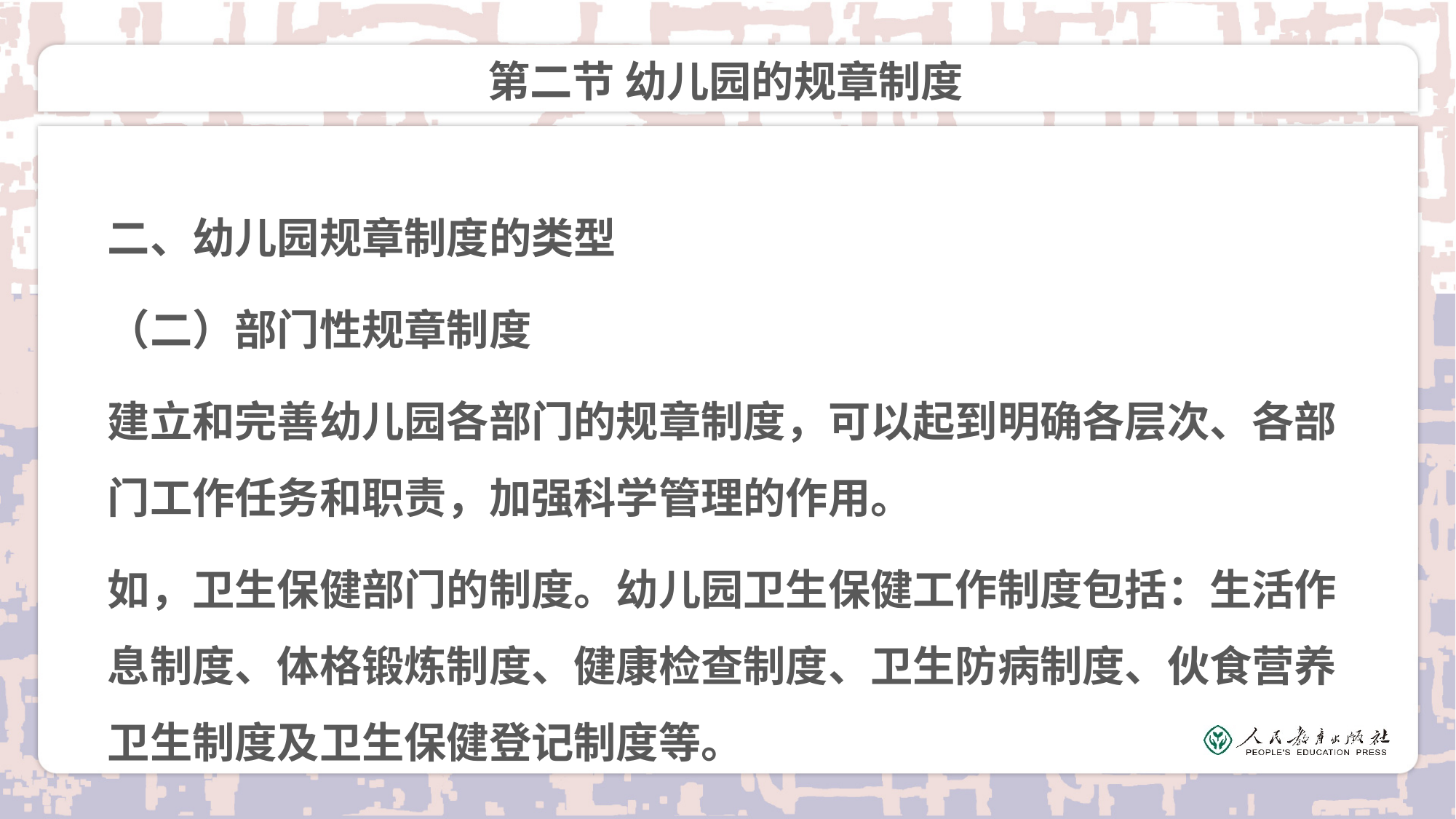

# 第二节 幼儿园的规章制度
二、幼儿园规章制度的类型
（二）部门性规章制度
建立和完善幼儿园各部门的规章制度，可以起到明确各层次、各部门工作任务和职责，加强科学管理的作用。
如，卫生保健部门的制度。幼儿园卫生保健工作制度包括：生活作息制度、体格锻炼制度、健康检查制度、卫生防病制度、伙食营养卫生制度及卫生保健登记制度等。